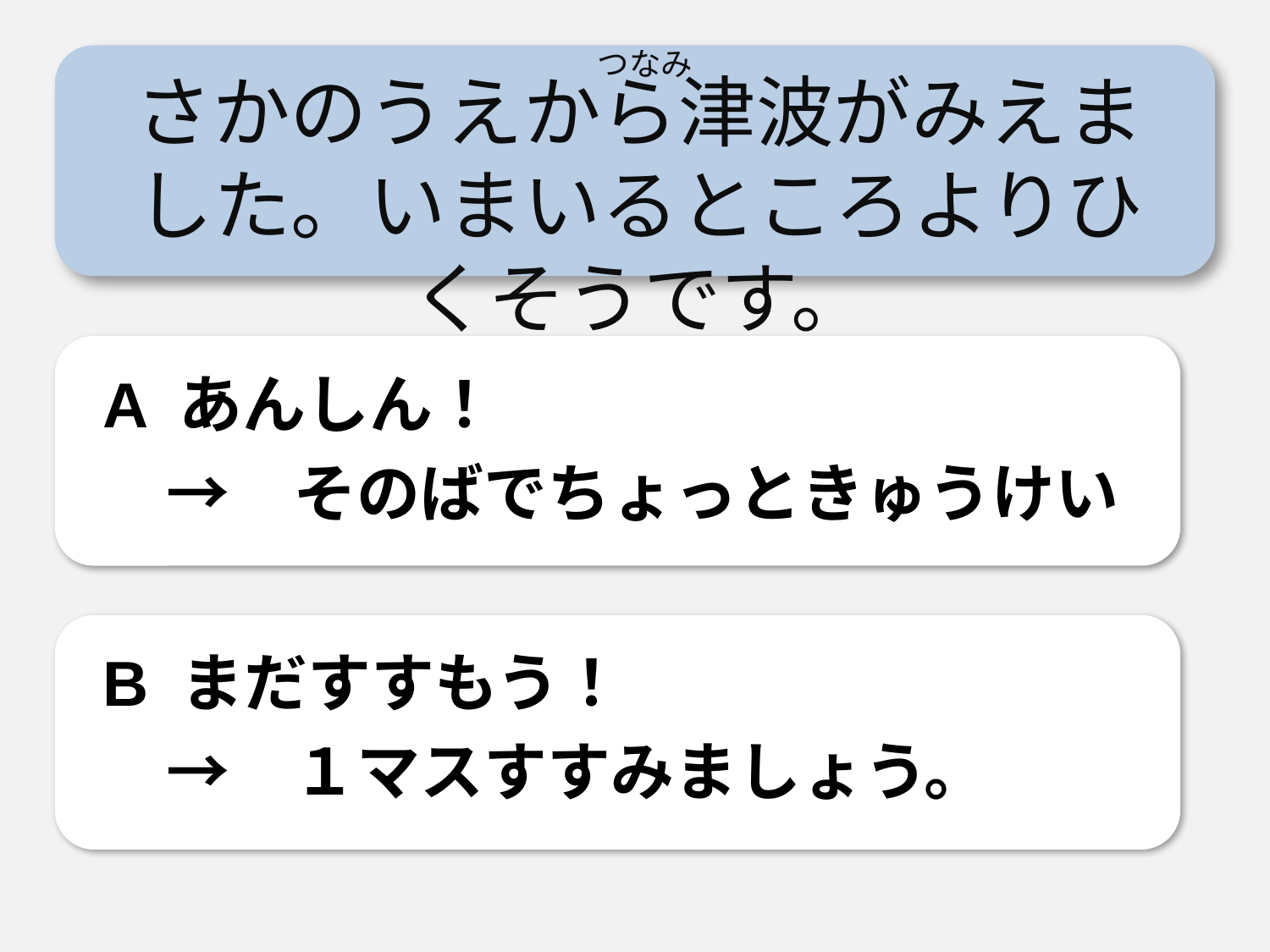

つなみ

さかのうえから津波がみえました。いまいるところよりひくそうです。

A あんしん！
　→　そのばでちょっときゅうけい

B まだすすもう！
　→　１マスすすみましょう。